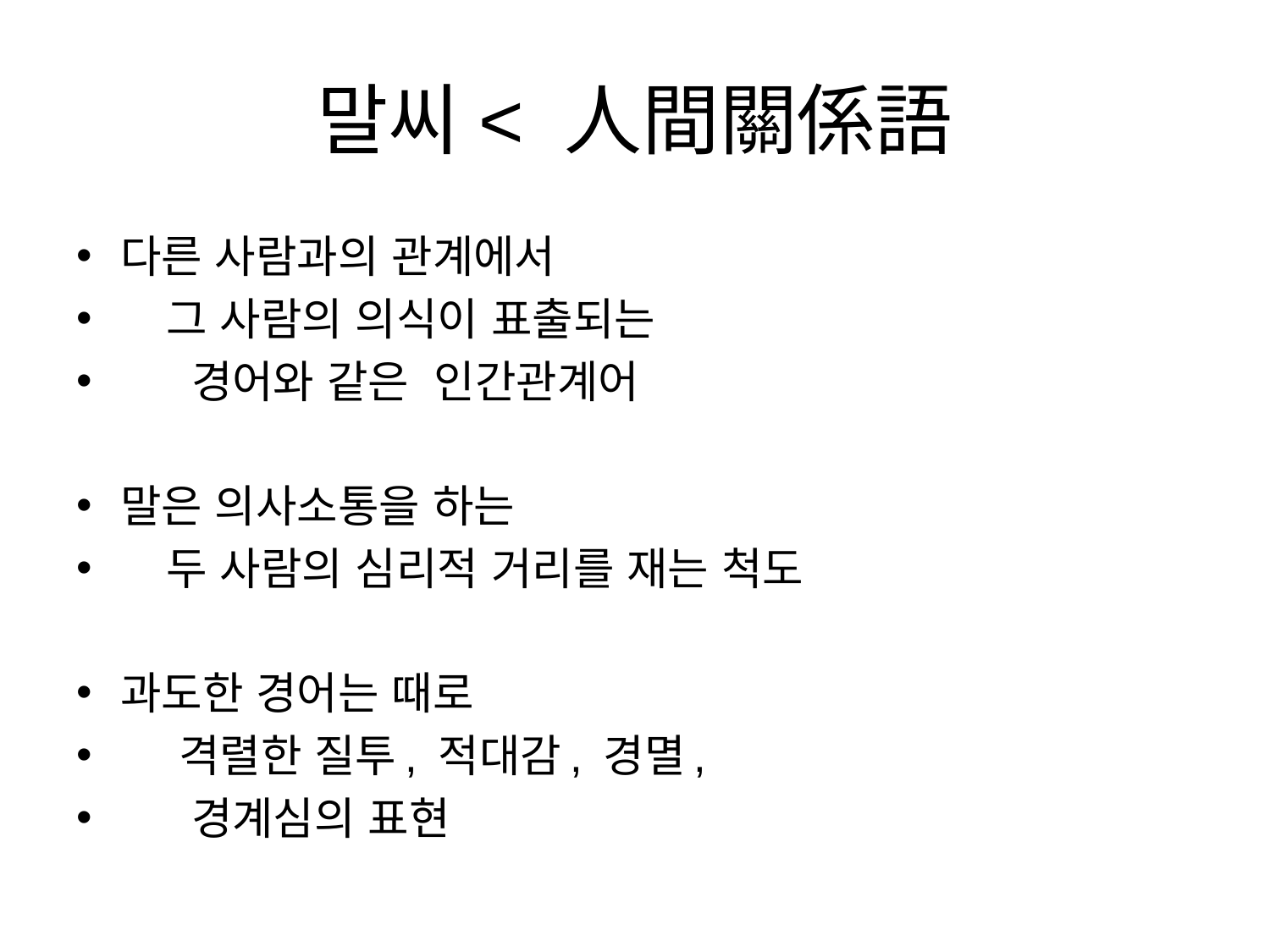

# 말씨< 人間關係語
다른 사람과의 관계에서
   그 사람의 의식이 표출되는
     경어와 같은  인간관계어

말은 의사소통을 하는
   두 사람의 심리적 거리를 재는 척도

과도한 경어는 때로
    격렬한 질투, 적대감, 경멸,
     경계심의 표현